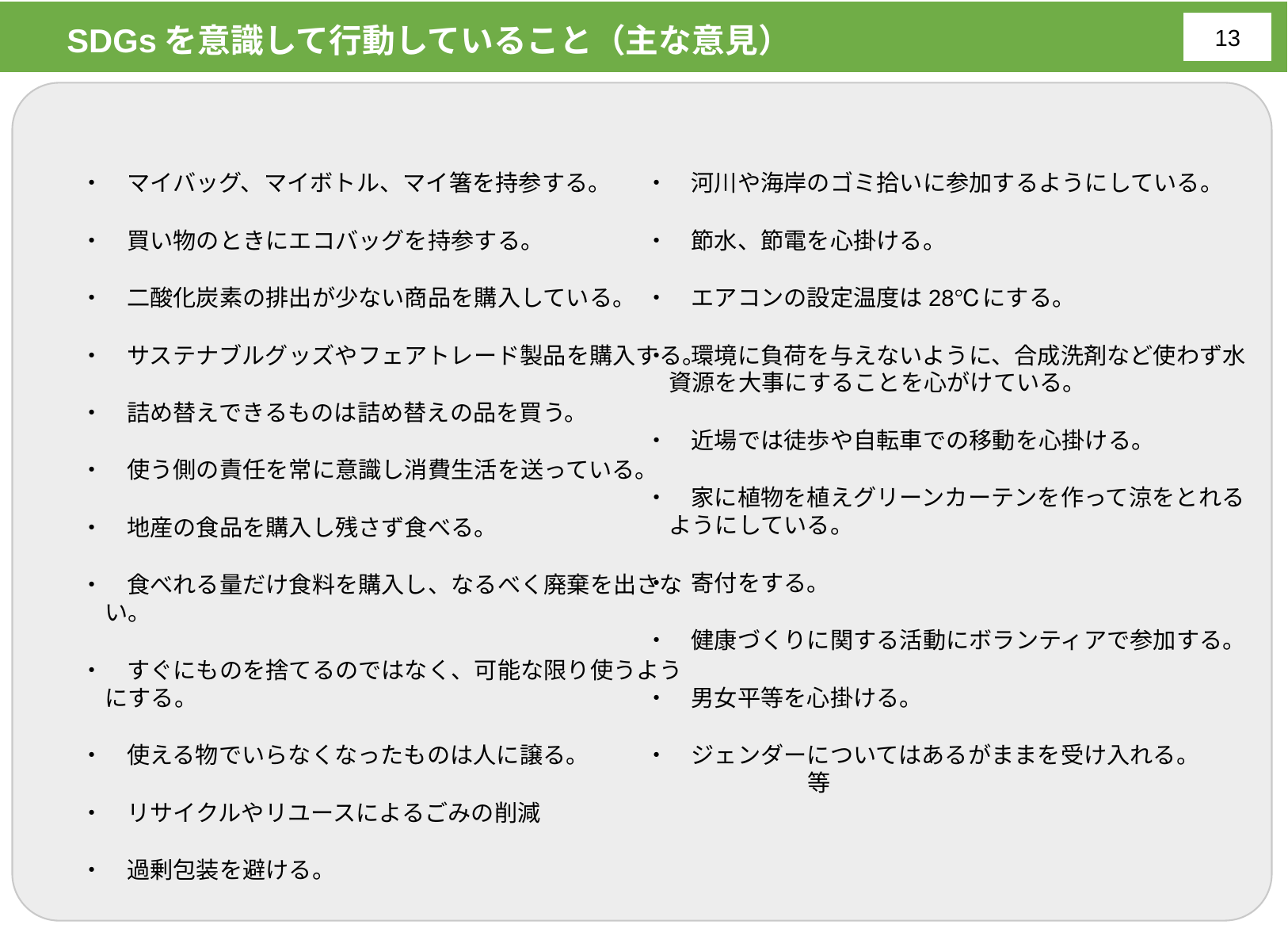

SDGsを意識して行動していること（主な意見）
13

・　マイバッグ、マイボトル、マイ箸を持参する。
・　買い物のときにエコバッグを持参する。
・　二酸化炭素の排出が少ない商品を購入している。
・　サステナブルグッズやフェアトレード製品を購入する。
・　詰め替えできるものは詰め替えの品を買う。
・　使う側の責任を常に意識し消費生活を送っている。
・　地産の食品を購入し残さず食べる。
・　食べれる量だけ食料を購入し、なるべく廃棄を出さない。
・　すぐにものを捨てるのではなく、可能な限り使うようにする。
・　使える物でいらなくなったものは人に譲る。
・　リサイクルやリユースによるごみの削減
・　過剰包装を避ける。
・　河川や海岸のゴミ拾いに参加するようにしている。
・　節水、節電を心掛ける。
・　エアコンの設定温度は28℃にする。
・　環境に負荷を与えないように、合成洗剤など使わず水資源を大事にすることを心がけている。
・　近場では徒歩や自転車での移動を心掛ける。
・　家に植物を植えグリーンカーテンを作って涼をとれるようにしている。
・　寄付をする。
・　健康づくりに関する活動にボランティアで参加する。
・　男女平等を心掛ける。
・　ジェンダーについてはあるがままを受け入れる。　　　　　　　　等